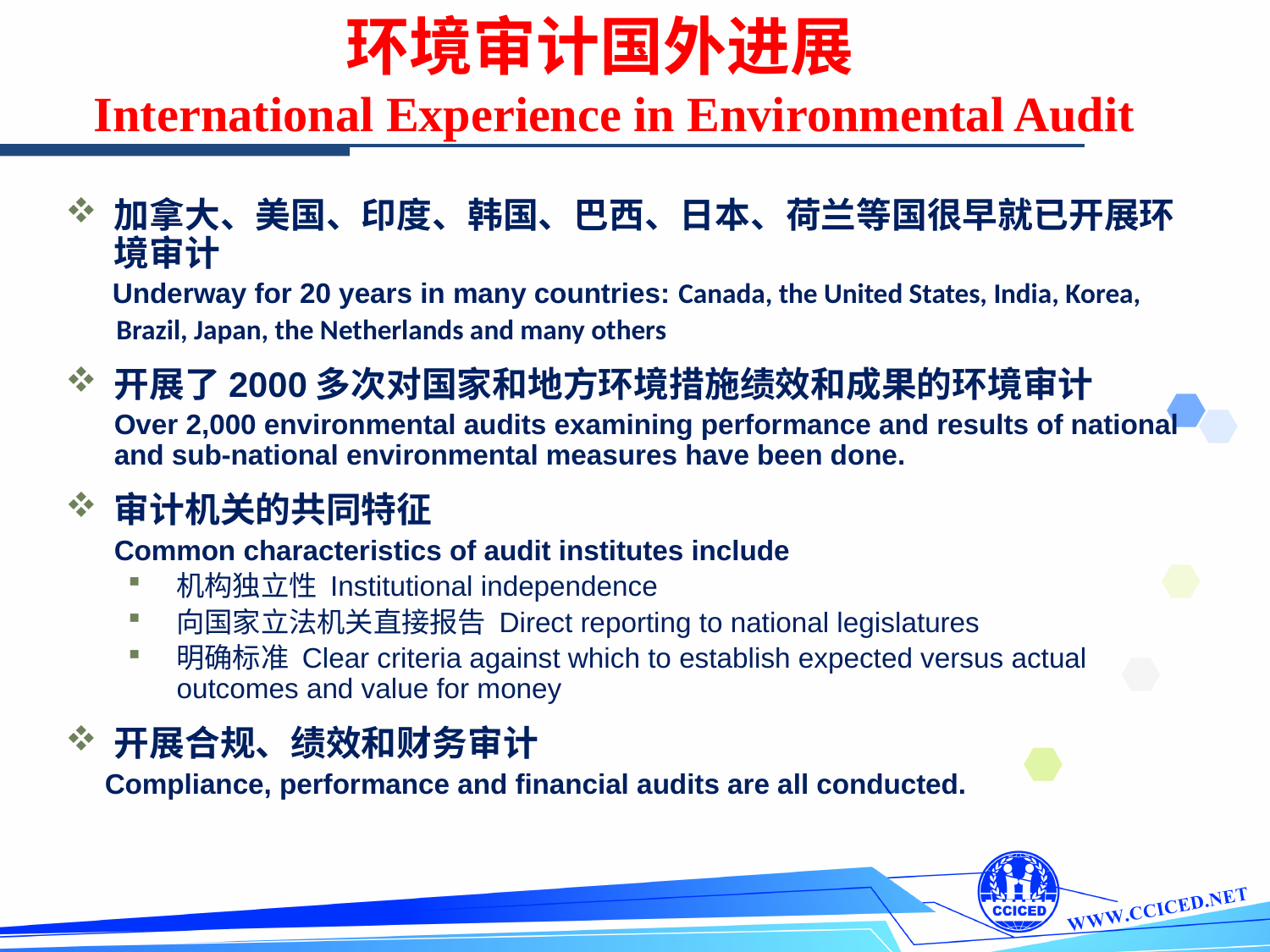

环境审计国外进展
International Experience in Environmental Audit
加拿大、美国、印度、韩国、巴西、日本、荷兰等国很早就已开展环境审计
      Underway for 20 years in many countries: Canada, the United States, India, Korea,
        Brazil, Japan, the Netherlands and many others
开展了2000多次对国家和地方环境措施绩效和成果的环境审计
Over 2,000 environmental audits examining performance and results of national and sub-national environmental measures have been done.
审计机关的共同特征
Common characteristics of audit institutes include
机构独立性 Institutional independence
向国家立法机关直接报告 Direct reporting to national legislatures
明确标准 Clear criteria against which to establish expected versus actual outcomes and value for money
开展合规、绩效和财务审计
     Compliance, performance and financial audits are all conducted.